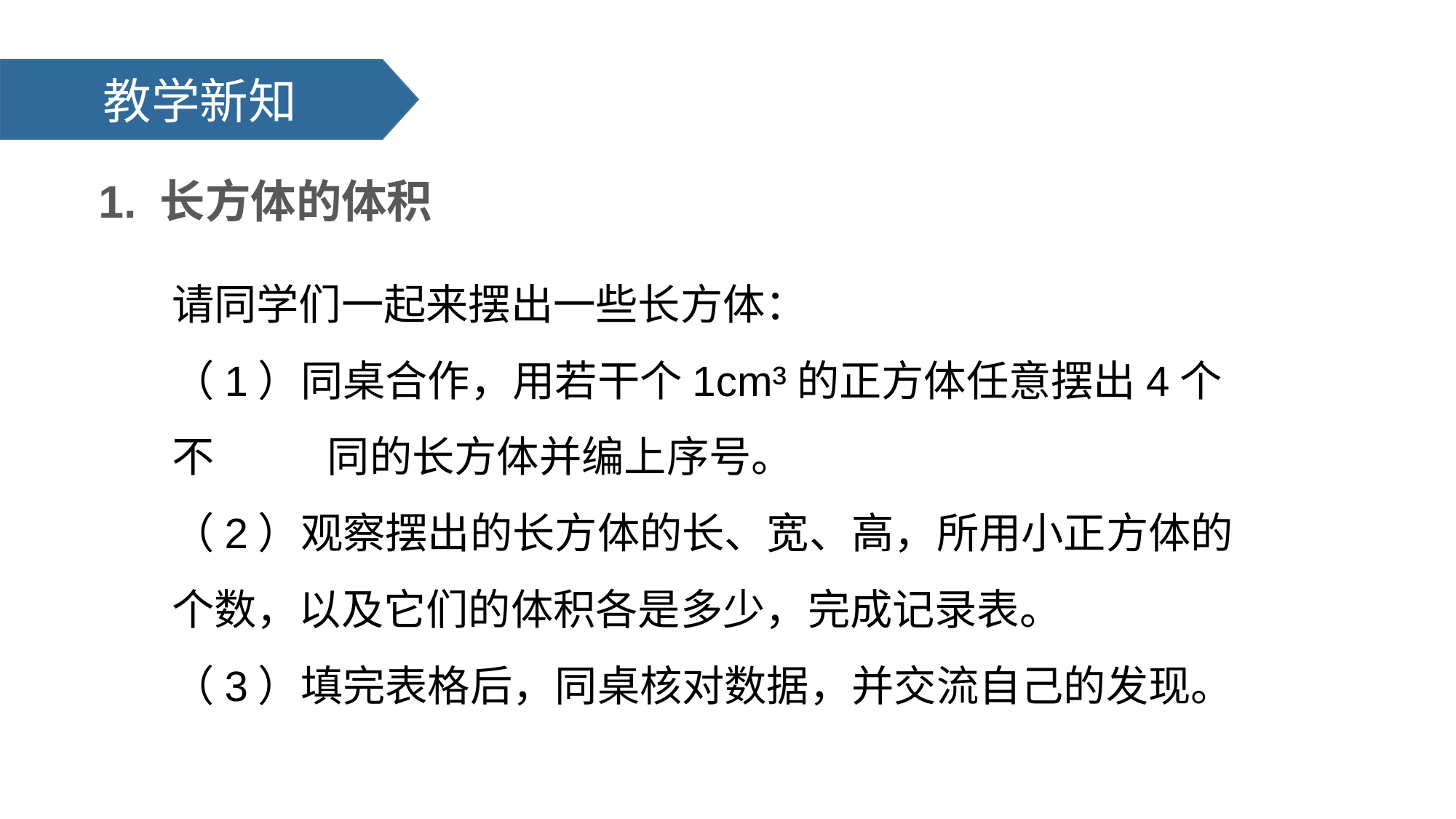

教学新知
1. 长方体的体积
请同学们一起来摆出一些长方体：
（1）同桌合作，用若干个1cm³的正方体任意摆出4个不            同的长方体并编上序号。
（2）观察摆出的长方体的长、宽、高，所用小正方体的个数，以及它们的体积各是多少，完成记录表。
（3）填完表格后，同桌核对数据，并交流自己的发现。